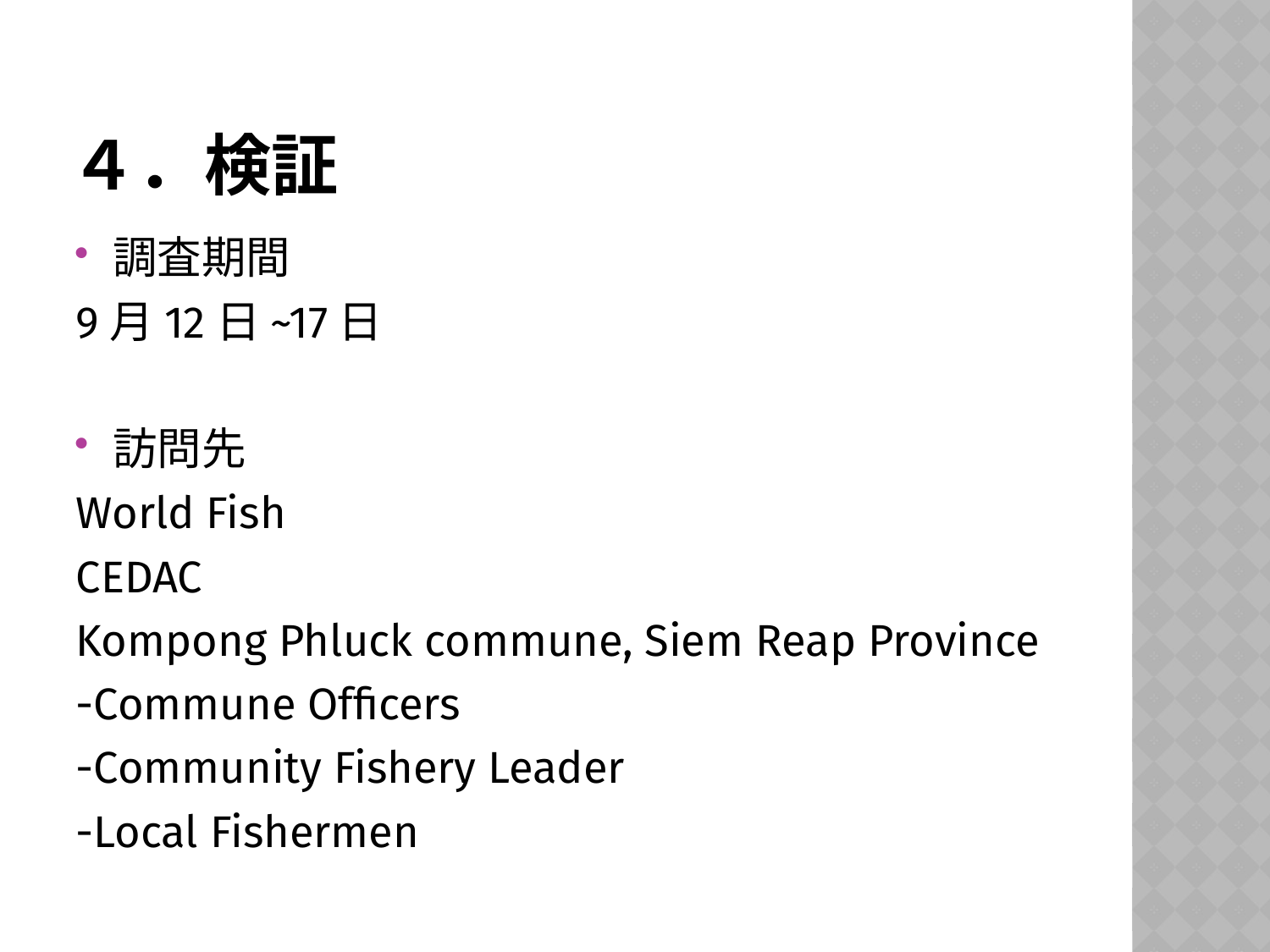

# ４．検証
調査期間
9月12日~17日

訪問先
World Fish
CEDAC
Kompong Phluck commune, Siem Reap Province
-Commune Officers
-Community Fishery Leader
-Local Fishermen